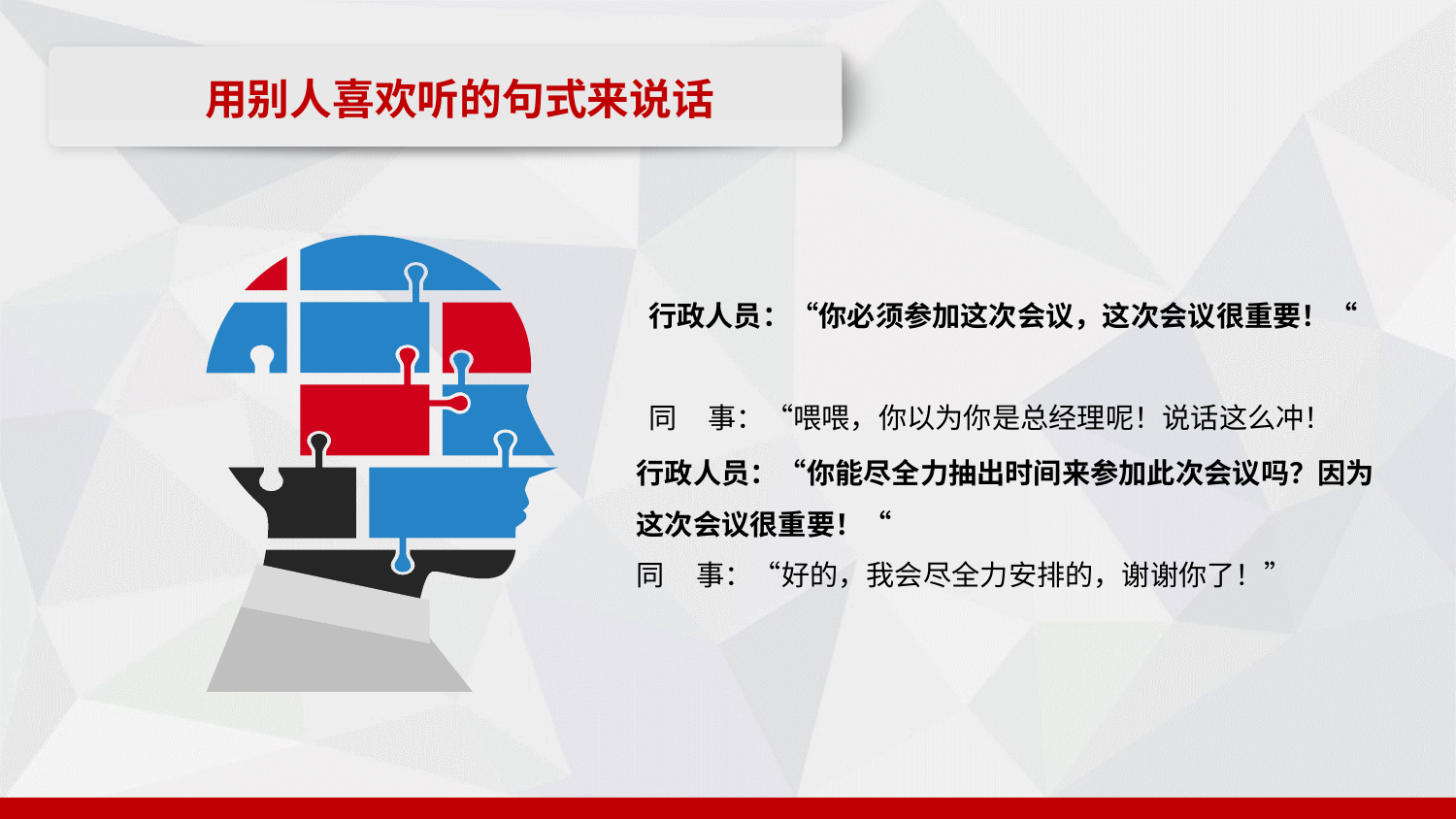

用别人喜欢听的句式来说话

行政人员：“你必须参加这次会议，这次会议很重要！“
同     事：“喂喂，你以为你是总经理呢！说话这么冲！
行政人员：“你能尽全力抽出时间来参加此次会议吗？因为这次会议很重要！“
同     事：“好的，我会尽全力安排的，谢谢你了！”